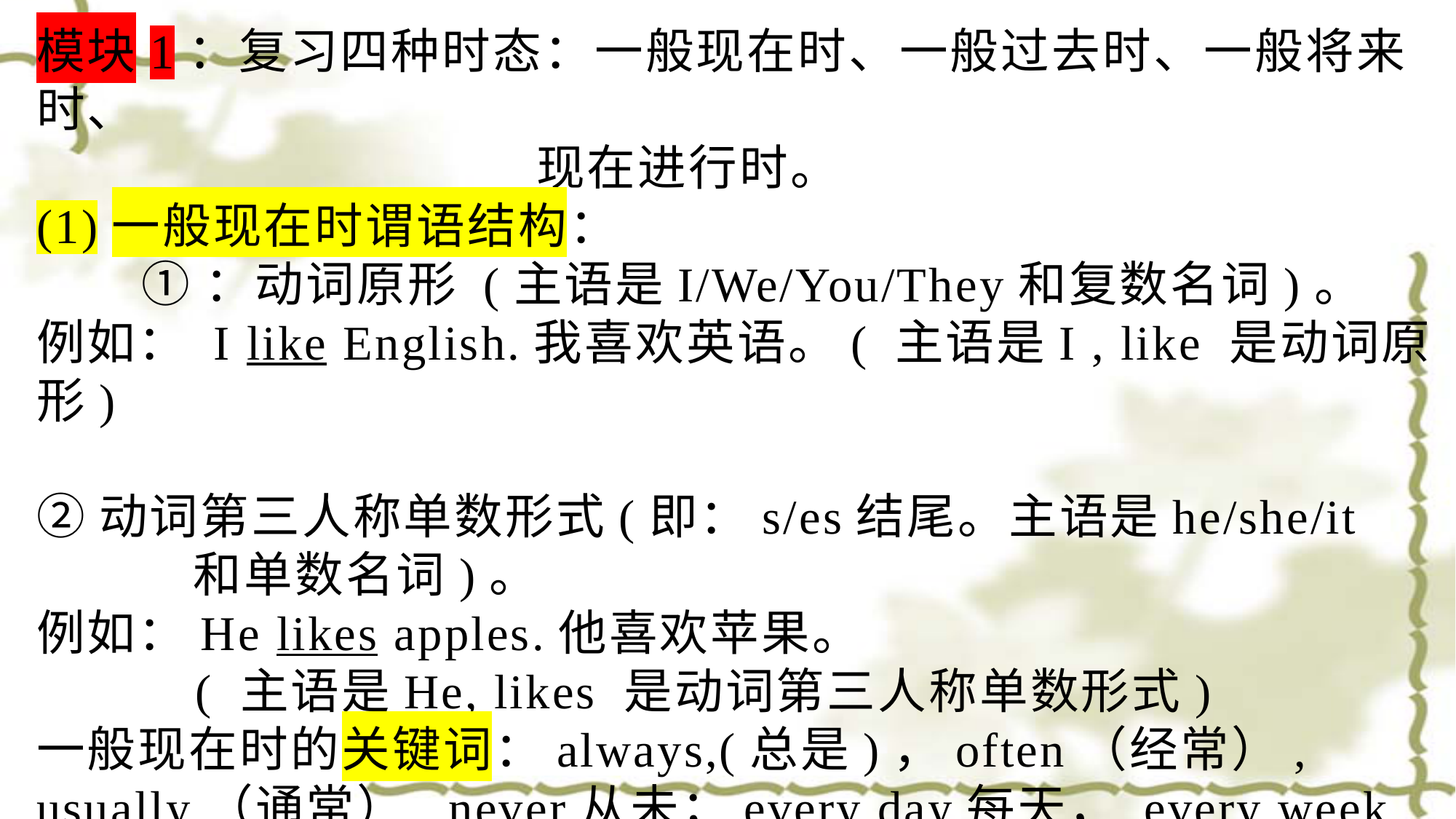

模块1：复习四种时态：一般现在时、一般过去时、一般将来时、
                                     现在进行时。
(1)一般现在时谓语结构：
        ①：动词原形 (主语是I/We/You/They和复数名词)。
例如： I like English.我喜欢英语。( 主语是I , like 是动词原形)
        ②动词第三人称单数形式(即：s/es结尾。主语是he/she/it
           和单数名词)。
例如：He likes apples.他喜欢苹果。
           ( 主语是He, likes 是动词第三人称单数形式)
一般现在时的关键词：always,(总是)，often（经常）, usually（通常）, never从未；every day每天， every week每周, every year每年, sometimes有时候, at times时常。